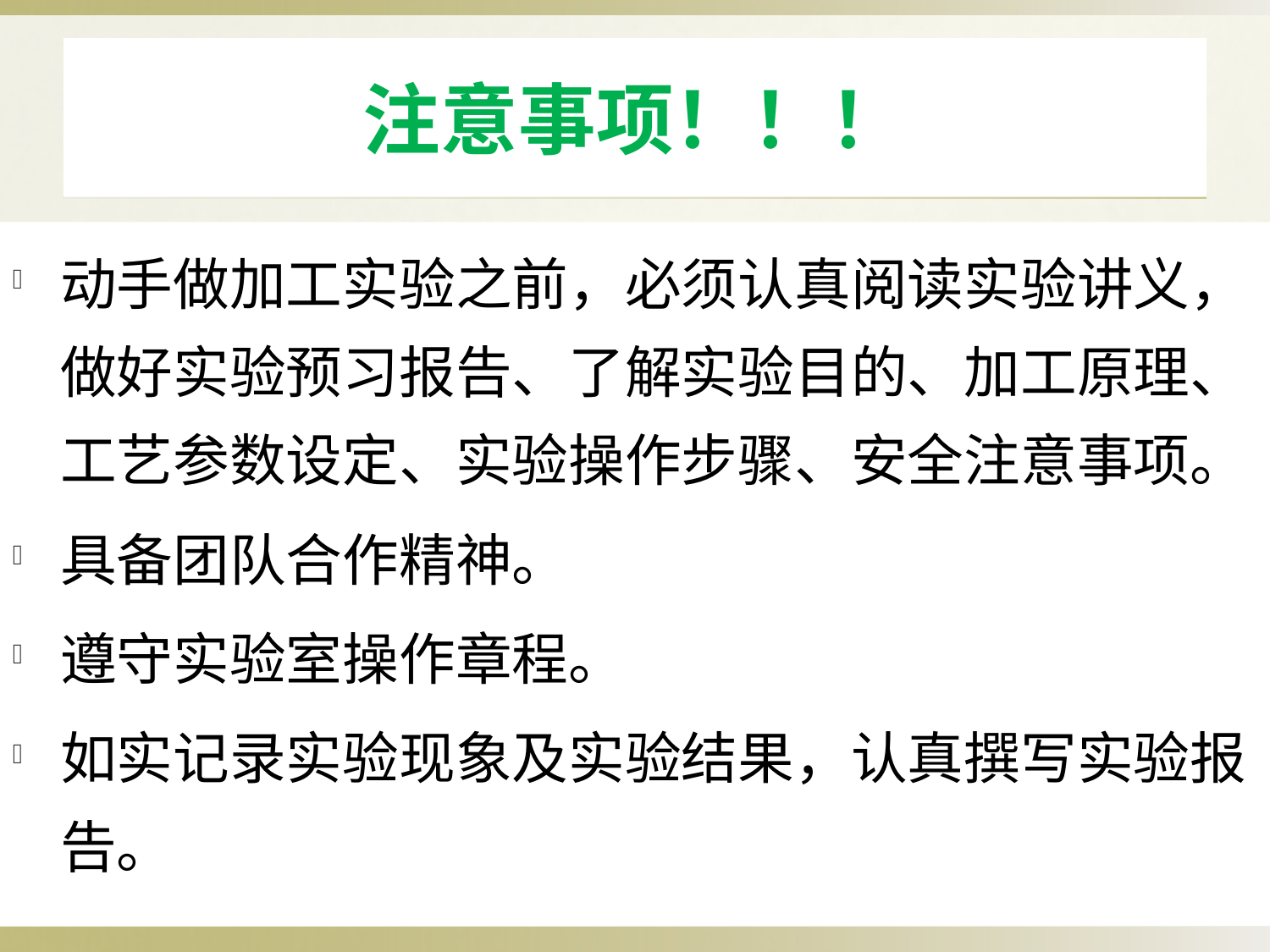

# 注意事项！！！
动手做加工实验之前，必须认真阅读实验讲义，做好实验预习报告、了解实验目的、加工原理、工艺参数设定、实验操作步骤、安全注意事项。
具备团队合作精神。
遵守实验室操作章程。
如实记录实验现象及实验结果，认真撰写实验报告。